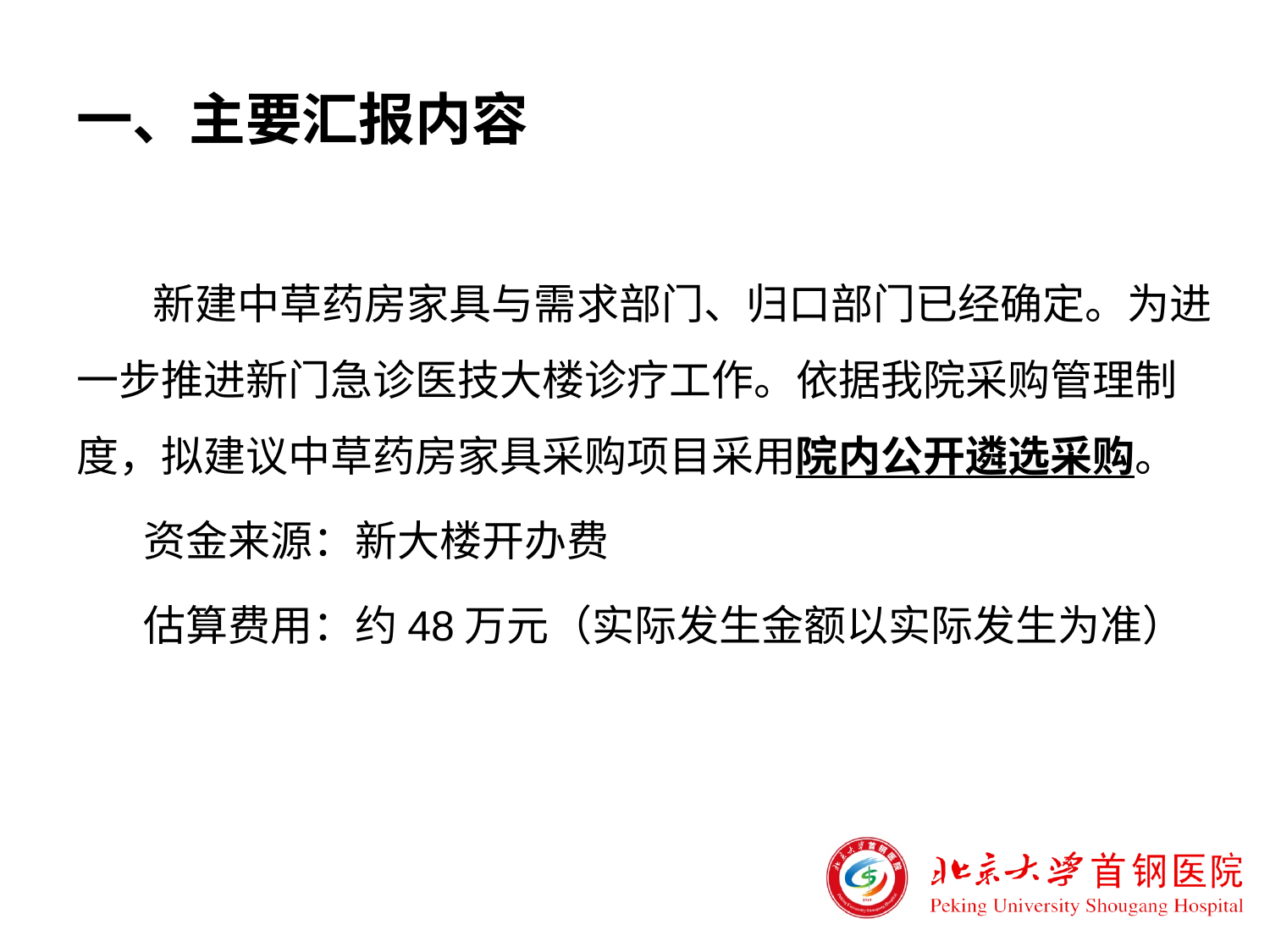

# 一、主要汇报内容
       新建中草药房家具与需求部门、归口部门已经确定。为进一步推进新门急诊医技大楼诊疗工作。依据我院采购管理制度，拟建议中草药房家具采购项目采用院内公开遴选采购。
      资金来源：新大楼开办费
      估算费用：约48万元（实际发生金额以实际发生为准）